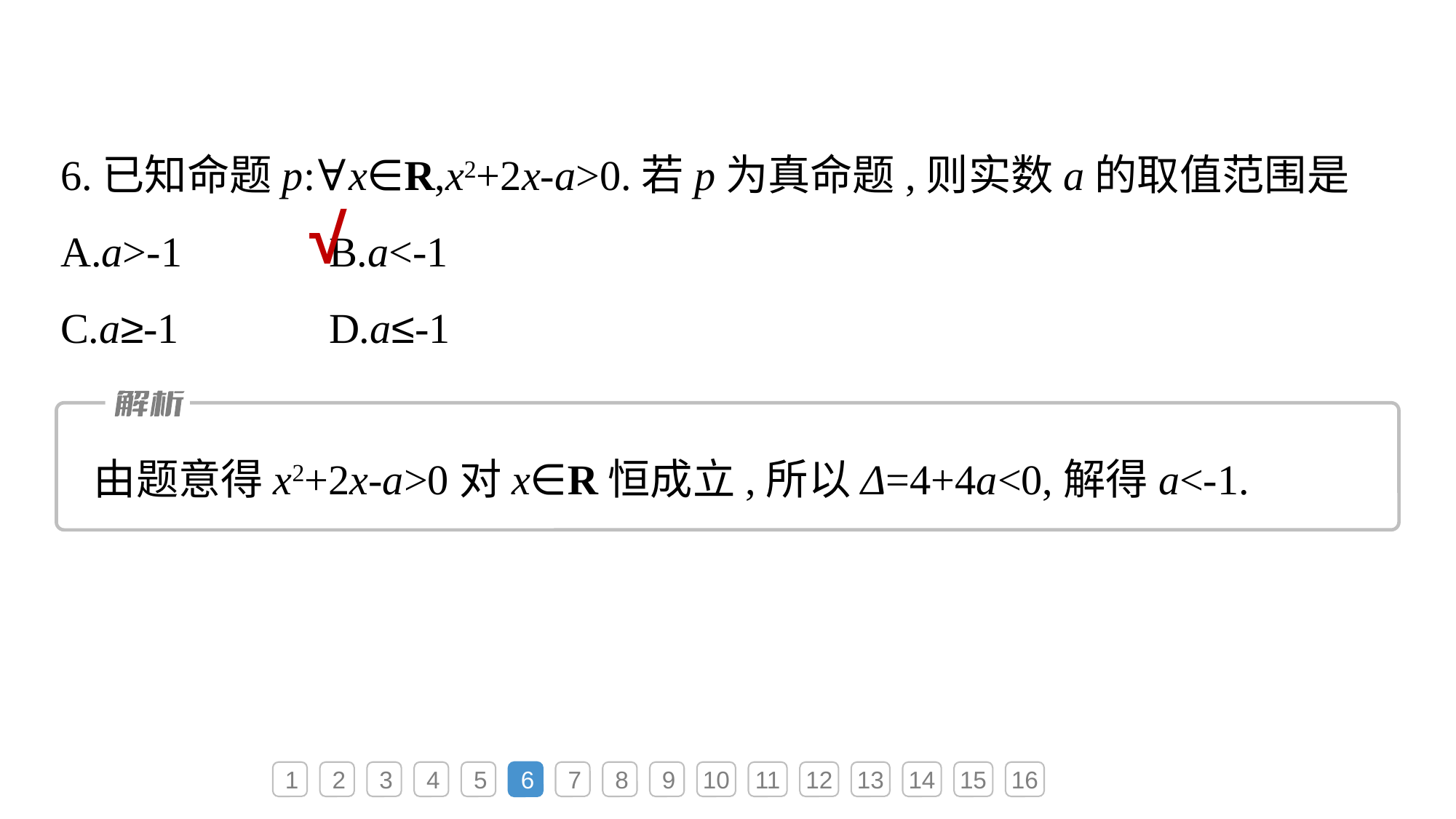

6.已知命题p:∀x∈R,x2+2x-a>0.若p为真命题,则实数a的取值范围是
A.a>-1	B.a<-1
C.a≥-1	D.a≤-1
√

由题意得x2+2x-a>0对x∈R恒成立,所以Δ=4+4a<0,解得a<-1.
1
2
3
4
5
6
7
8
9
10
11
12
13
14
15
16